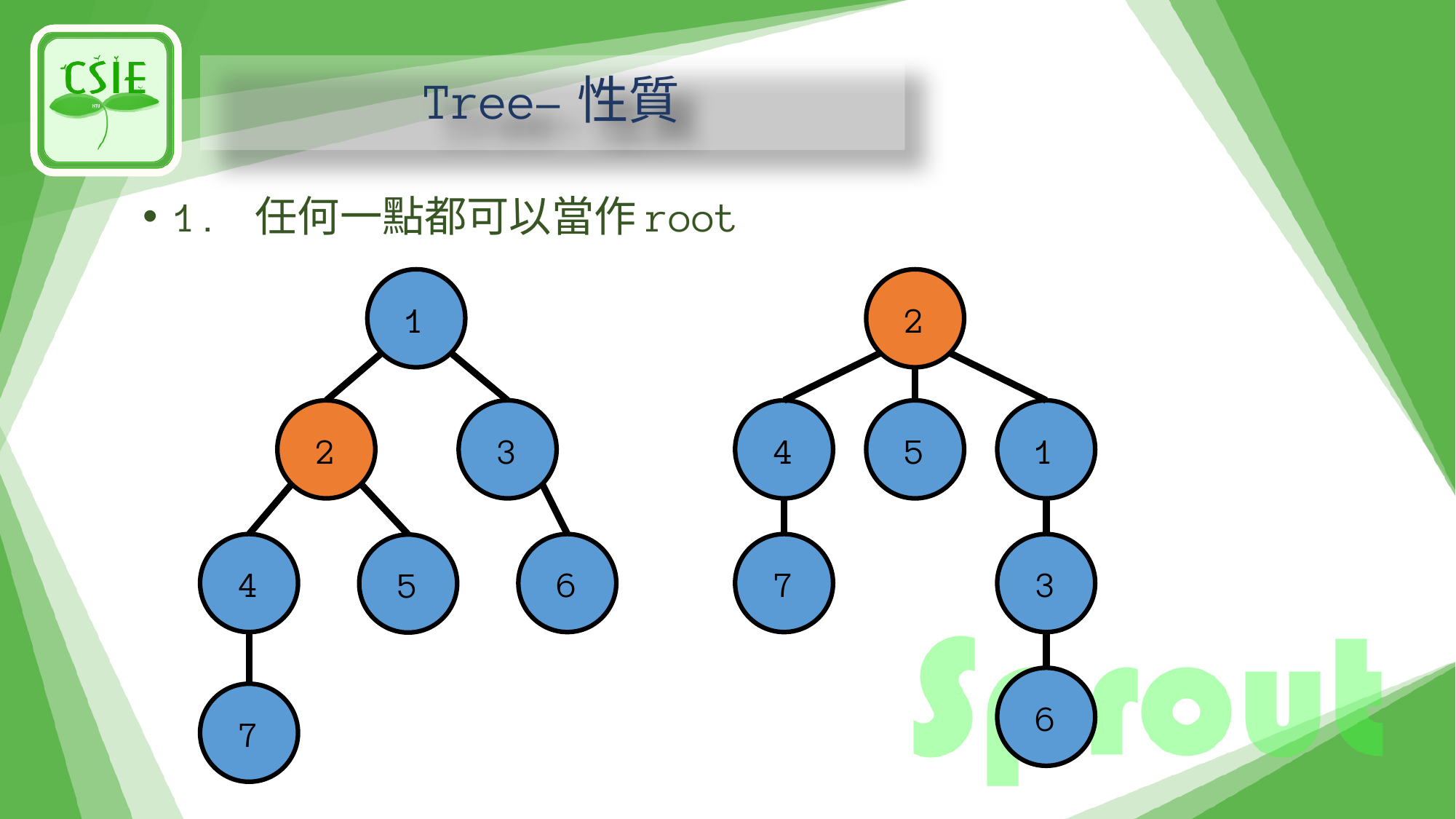

# Tree-性質
1. 任何一點都可以當作root
1
2
2
3
4
5
1
4
6
7
3
5
6
7